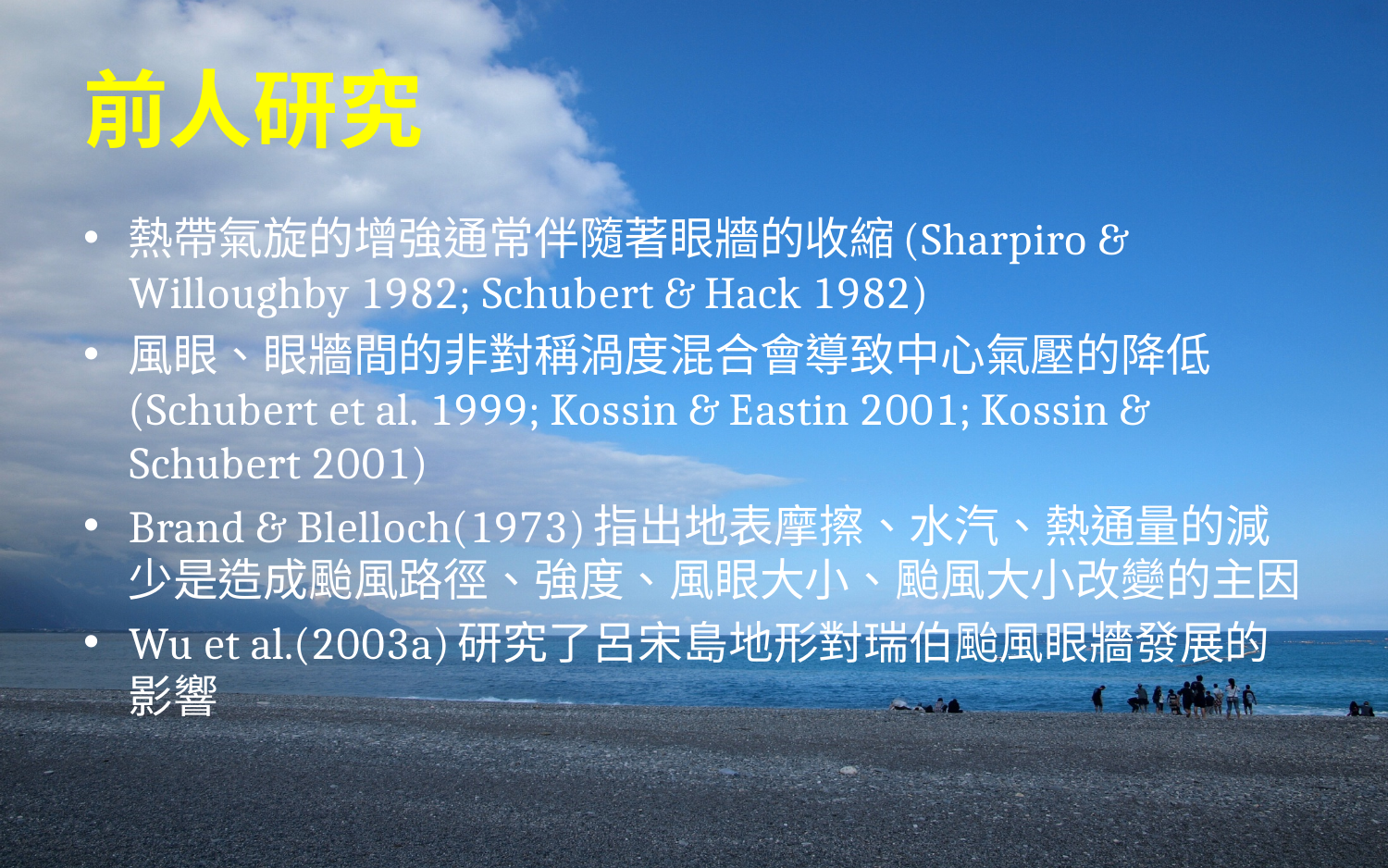

# 前人研究
熱帶氣旋的增強通常伴隨著眼牆的收縮(Sharpiro & Willoughby 1982; Schubert & Hack 1982)
風眼、眼牆間的非對稱渦度混合會導致中心氣壓的降低(Schubert et al. 1999; Kossin & Eastin 2001; Kossin & Schubert 2001)
Brand & Blelloch(1973)指出地表摩擦、水汽、熱通量的減少是造成颱風路徑、強度、風眼大小、颱風大小改變的主因
Wu et al.(2003a)研究了呂宋島地形對瑞伯颱風眼牆發展的影響